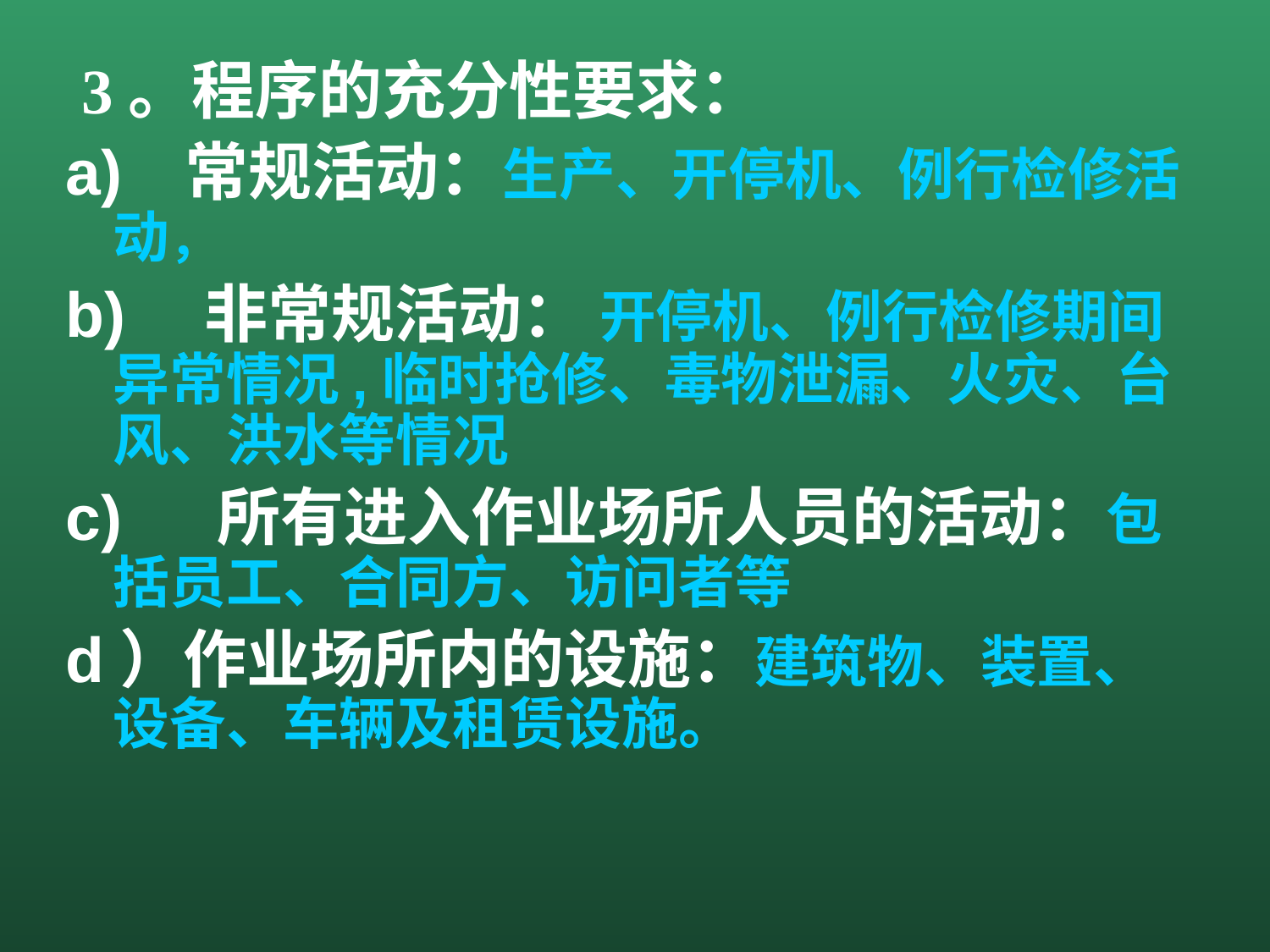

3。程序的充分性要求：
a)   常规活动：生产、开停机、例行检修活动，
b)    非常规活动： 开停机、例行检修期间异常情况,临时抢修、毒物泄漏、火灾、台风、洪水等情况
c)     所有进入作业场所人员的活动：包括员工、合同方、访问者等
d）作业场所内的设施：建筑物、装置、设备、车辆及租赁设施。